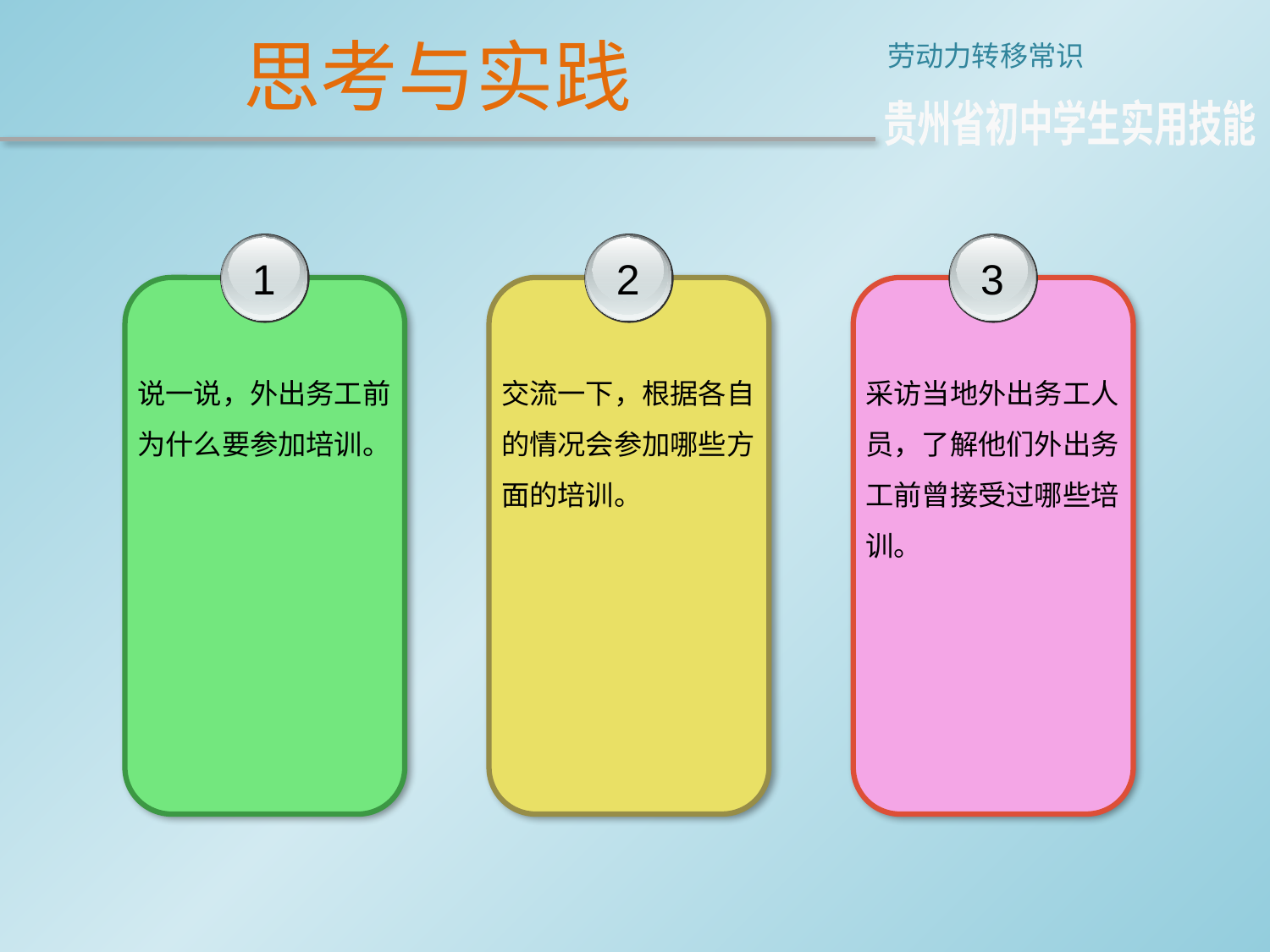

思考与实践
劳动力转移常识
贵州省初中学生实用技能

1

说一说，外出务工前为什么要参加培训。

2

交流一下，根据各自的情况会参加哪些方面的培训。

3

采访当地外出务工人员，了解他们外出务工前曾接受过哪些培训。